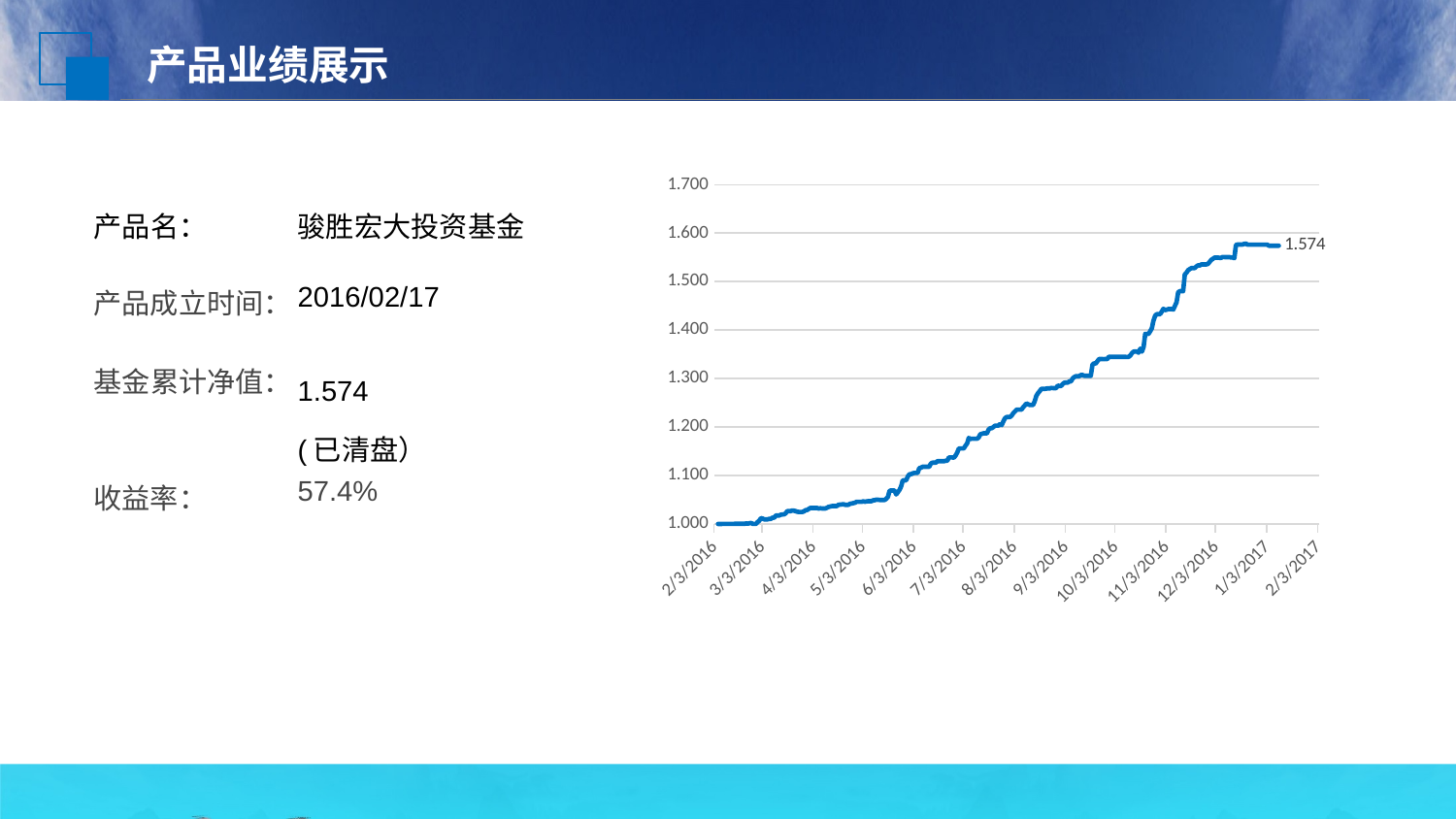

产品业绩展示

### Chart

| Category |  |
|---|---|
| 42405 | 1.0 |
| 42406 | 1.0 |
| 42407 | 1.0 |
| 42408 | 1.0001 |
| 42409 | 1.0001 |
| 42410 | 1.0001 |
| 42411 | 1.0001 |
| 42412 | 1.0001 |
| 42413 | 1.0001 |
| 42414 | 1.0001 |
| 42415 | 1.0002 |
| 42416 | 1.0002 |
| 42417 | 1.0002 |
| 42418 | 1.0002 |
| 42419 | 1.0002 |
| 42420 | 1.0002 |
| 42421 | 1.0002 |
| 42422 | 1.001 |
| 42423 | 1.0004 |
| 42424 | 1.0014 |
| 42425 | 1.0021 |
| 42426 | 1.0001 |
| 42427 | 1.0001 |
| 42428 | 1.0001 |
| 42429 | 1.004 |
| 42430 | 1.0067 |
| 42431 | 1.012 |
| 42432 | 1.011 |
| 42433 | 1.0094 |
| 42434 | 1.0094 |
| 42435 | 1.0094 |
| 42436 | 1.0105 |
| 42437 | 1.0103 |
| 42438 | 1.0131 |
| 42439 | 1.0126 |
| 42440 | 1.0173 |
| 42441 | 1.0173 |
| 42442 | 1.0173 |
| 42443 | 1.0188 |
| 42444 | 1.0194 |
| 42445 | 1.0198 |
| 42446 | 1.0219 |
| 42447 | 1.0264 |
| 42448 | 1.0264 |
| 42449 | 1.0264 |
| 42450 | 1.0277 |
| 42451 | 1.0273 |
| 42452 | 1.0264 |
| 42453 | 1.0251 |
| 42454 | 1.0247 |
| 42455 | 1.0247 |
| 42456 | 1.0247 |
| 42457 | 1.0257 |
| 42458 | 1.0283 |
| 42459 | 1.02871838531793 |
| 42460 | 1.03092655896021 |
| 42461 | 1.03297001594674 |
| 42462 | 1.03297051769099 |
| 42463 | 1.03295587061003 |
| 42464 | 1.03294879665981 |
| 42465 | 1.03294929968592 |
| 42466 | 1.03170963856728 |
| 42467 | 1.03232871522837 |
| 42468 | 1.03192868219713 |
| 42469 | 1.03192161558933 |
| 42470 | 1.03191454898153 |
| 42471 | 1.0333068161714 |
| 42472 | 1.03505691068349 |
| 42473 | 1.03589743095443 |
| 42474 | 1.03674503298455 |
| 42475 | 1.03681128697809 |
| 42476 | 1.03680419006752 |
| 42477 | 1.03679709315694 |
| 42478 | 1.03937220678722 |
| 42479 | 1.03994065053676 |
| 42480 | 1.04014714275601 |
| 42481 | 1.04070126238245 |
| 42482 | 1.03945424246747 |
| 42483 | 1.03944712434495 |
| 42484 | 1.03944000622243 |
| 42485 | 1.04154270688811 |
| 42486 | 1.04210864156765 |
| 42487 | 1.04284555361076 |
| 42488 | 1.04384422104914 |
| 42489 | 1.04564684542667 |
| 42490 | 1.04563968791054 |
| 42491 | 1.0456325303944 |
| 42492 | 1.04562537287827 |
| 42493 | 1.04646506588337 |
| 42494 | 1.04586559208929 |
| 42495 | 1.04640843605208 |
| 42496 | 1.04690689553613 |
| 42497 | 1.04689972892916 |
| 42498 | 1.0468925623222 |
| 42499 | 1.04873433788874 |
| 42500 | 1.04893452713019 |
| 42501 | 1.050182047041 |
| 42502 | 1.04977799586142 |
| 42503 | 1.04942065641392 |
| 42504 | 1.04941347162529 |
| 42505 | 1.04940628683666 |
| 42506 | 1.04940488684832 |
| 42507 | 1.05204024671315 |
| 42508 | 1.05574684916936 |
| 42509 | 1.06861469349147 |
| 42510 | 1.06891701521547 |
| 42511 | 1.06890970012489 |
| 42512 | 1.06890238503431 |
| 42513 | 1.06079576165585 |
| 42514 | 1.06547449237757 |
| 42515 | 1.07001998481527 |
| 42516 | 1.07755932201031 |
| 42517 | 1.08997590645519 |
| 42518 | 1.08996844591128 |
| 42519 | 1.08996098536736 |
| 42520 | 1.09770810264971 |
| 42521 | 1.10239686662119 |
| 42522 | 1.10238931819922 |
| 42523 | 1.10431035977212 |
| 42524 | 1.10516957988728 |
| 42525 | 1.10516201328365 |
| 42526 | 1.10515444668001 |
| 42527 | 1.11510966678032 |
| 42528 | 1.11594452952263 |
| 42529 | 1.1179701550728 |
| 42530 | 1.1179625005911 |
| 42531 | 1.11795484610941 |
| 42532 | 1.11794719162772 |
| 42533 | 1.11793953714603 |
| 42534 | 1.12443776180173 |
| 42535 | 1.12634358531958 |
| 42536 | 1.12633587326262 |
| 42537 | 1.12632816120565 |
| 42538 | 1.12943212928805 |
| 42539 | 1.12942439904941 |
| 42540 | 1.12941666881078 |
| 42541 | 1.12940893857214 |
| 42542 | 1.12940129924184 |
| 42543 | 1.13039160917408 |
| 42544 | 1.13038386984461 |
| 42545 | 1.13719950094712 |
| 42546 | 1.13719171313321 |
| 42547 | 1.1371839253193 |
| 42548 | 1.13664570859068 |
| 42549 | 1.14110743202924 |
| 42550 | 1.14727184734446 |
| 42551 | 1.15580820956731 |
| 42552 | 1.15577183108247 |
| 42553 | 1.15576391902717 |
| 42554 | 1.15575600697187 |
| 42555 | 1.16140945078606 |
| 42556 | 1.16597570668715 |
| 42557 | 1.17728897608056 |
| 42558 | 1.17548397899552 |
| 42559 | 1.17576546452944 |
| 42560 | 1.17575741308136 |
| 42561 | 1.17574936163328 |
| 42562 | 1.1757413101852 |
| 42563 | 1.17839201840703 |
| 42564 | 1.18491027925946 |
| 42565 | 1.18588460750664 |
| 42566 | 1.1869112565301 |
| 42567 | 1.18690312932508 |
| 42568 | 1.18689500212005 |
| 42569 | 1.19457151999052 |
| 42570 | 1.19751712878604 |
| 42571 | 1.19750892582407 |
| 42572 | 1.20010977082491 |
| 42573 | 1.20266104957198 |
| 42574 | 1.20265281630723 |
| 42575 | 1.20264458304248 |
| 42576 | 1.20627073465372 |
| 42577 | 1.20389794229859 |
| 42578 | 1.211754092006 |
| 42579 | 1.21823976828138 |
| 42580 | 1.22055545202134 |
| 42581 | 1.22054709148492 |
| 42582 | 1.22053873094851 |
| 42583 | 1.22341662212632 |
| 42584 | 1.22850729184071 |
| 42585 | 1.23194266928358 |
| 42586 | 1.235591687371 |
| 42587 | 1.23580115532304 |
| 42588 | 1.23579269478746 |
| 42589 | 1.23578423728215 |
| 42590 | 1.24069215397348 |
| 42591 | 1.24454880669488 |
| 42592 | 1.24842400471633 |
| 42593 | 1.24692125359834 |
| 42594 | 1.24537868159995 |
| 42595 | 1.24537015439826 |
| 42596 | 1.24536162719656 |
| 42597 | 1.25318996804472 |
| 42598 | 1.26414736161479 |
| 42599 | 1.26977287535862 |
| 42600 | 1.27404054283796 |
| 42601 | 1.27870861607271 |
| 42602 | 1.27869986160018 |
| 42603 | 1.27869110712765 |
| 42604 | 1.27922309360513 |
| 42605 | 1.2799887296514 |
| 42606 | 1.27957400583344 |
| 42607 | 1.28057523385655 |
| 42608 | 1.28034952664585 |
| 42609 | 1.28034075702193 |
| 42610 | 1.28033198739802 |
| 42611 | 1.28562601602443 |
| 42612 | 1.2845753520495 |
| 42613 | 1.28471812055717 |
| 42614 | 1.28871271758399 |
| 42615 | 1.29158809666152 |
| 42616 | 1.29157925128066 |
| 42617 | 1.2915704058998 |
| 42618 | 1.29414462081944 |
| 42619 | 1.29436912197958 |
| 42620 | 1.30002644454934 |
| 42621 | 1.30314398524595 |
| 42622 | 1.30484006505648 |
| 42623 | 1.30483112876729 |
| 42624 | 1.3048221924781 |
| 42625 | 1.3074714855602 |
| 42626 | 1.30729892033105 |
| 42627 | 1.30575857558683 |
| 42628 | 1.30574963323708 |
| 42629 | 1.30574069088733 |
| 42630 | 1.30573174853758 |
| 42631 | 1.30572280618783 |
| 42632 | 1.32848562565756 |
| 42633 | 1.33142826175057 |
| 42634 | 1.33082282133952 |
| 42635 | 1.3357415621831 |
| 42636 | 1.34022765511562 |
| 42637 | 1.34021847943448 |
| 42638 | 1.34020930375334 |
| 42639 | 1.33994819077698 |
| 42640 | 1.34056595835806 |
| 42641 | 1.34005879288593 |
| 42642 | 1.34498340337758 |
| 42643 | 1.34473767209127 |
| 42644 | 1.34472846307707 |
| 42645 | 1.34471925406288 |
| 42646 | 1.34471004504868 |
| 42647 | 1.34470083603449 |
| 42648 | 1.34469163005057 |
| 42649 | 1.34468242406665 |
| 42650 | 1.34467321808273 |
| 42651 | 1.34466401209882 |
| 42652 | 1.3446548061149 |
| 42653 | 1.34443788974006 |
| 42654 | 1.34487028916834 |
| 42655 | 1.3477959344938 |
| 42656 | 1.35262021854848 |
| 42657 | 1.3557147836789 |
| 42658 | 1.35570550193804 |
| 42659 | 1.35569622019718 |
| 42660 | 1.35328759480721 |
| 42661 | 1.36175596668735 |
| 42662 | 1.35557595150209 |
| 42663 | 1.365120271995 |
| 42664 | 1.39207653835023 |
| 42665 | 1.39206700509631 |
| 42666 | 1.39205747184239 |
| 42667 | 1.39751141731846 |
| 42668 | 1.40378859836098 |
| 42669 | 1.41936845342455 |
| 42670 | 1.42948752973563 |
| 42671 | 1.43288248327282 |
| 42672 | 1.43287267426363 |
| 42673 | 1.43286286525443 |
| 42674 | 1.43779714839278 |
| 42675 | 1.44387022810522 |
| 42676 | 1.44111790557835 |
| 42677 | 1.44205650382015 |
| 42678 | 1.44342214395911 |
| 42679 | 1.44341225919296 |
| 42680 | 1.44340237442682 |
| 42681 | 1.44237380117697 |
| 42682 | 1.45007935819946 |
| 42683 | 1.45712805705742 |
| 42684 | 1.47814696378174 |
| 42685 | 1.48033203951879 |
| 42686 | 1.4803219032396 |
| 42687 | 1.4803117669604 |
| 42688 | 1.51477879196085 |
| 42689 | 1.5183132806993 |
| 42690 | 1.52349706478954 |
| 42691 | 1.52594321410934 |
| 42692 | 1.52795959731226 |
| 42693 | 1.52794913679334 |
| 42694 | 1.52793867627442 |
| 42695 | 1.53106793808551 |
| 42696 | 1.53361867744313 |
| 42697 | 1.53316691453979 |
| 42698 | 1.53547806801445 |
| 42699 | 1.53546755295053 |
| 42700 | 1.53545703788661 |
| 42701 | 1.53544652282269 |
| 42702 | 1.53638352107782 |
| 42703 | 1.54046300830657 |
| 42704 | 1.54480927513116 |
| 42705 | 1.54679714645037 |
| 42706 | 1.54958731411652 |
| 42707 | 1.54957670511399 |
| 42708 | 1.54956609611146 |
| 42709 | 1.5491103514231 |
| 42710 | 1.54909974242057 |
| 42711 | 1.55068776858577 |
| 42712 | 1.5506771504924 |
| 42713 | 1.55066653239903 |
| 42714 | 1.55065591430567 |
| 42715 | 1.5506452962123 |
| 42716 | 1.54975788542288 |
| 42717 | 1.54974727339007 |
| 42718 | 1.54825221311711 |
| 42719 | 1.57543022914024 |
| 42720 | 1.57651511404221 |
| 42721 | 1.57650432019273 |
| 42722 | 1.57649352634326 |
| 42723 | 1.57648273249378 |
| 42724 | 1.57776260365025 |
| 42725 | 1.57841404064782 |
| 42726 | 1.57630474912795 |
| 42727 | 1.57629395527847 |
| 42728 | 1.57628316142899 |
| 42729 | 1.57627236757952 |
| 42730 | 1.57626157373004 |
| 42731 | 1.57625077988056 |
| 42732 | 1.57623998603108 |
| 42733 | 1.5762291921816 |
| 42734 | 1.57621839833213 |
| 42735 | 1.57620760448265 |
| 42736 | 1.57619681063317 |
| 42737 | 1.57618601678369 |
| 42738 | 1.57617522293422 |
| 42739 | 1.57405701936737 |
| 42740 | 1.57404624066928 |
| 42741 | 1.57403546197119 |
| 42742 | 1.5740246832731 |
| 42743 | 1.57401390457502 |
| 42744 | 1.57400312587693 |
| 42745 | 1.57399234717884 |
| 产品名： | 骏胜宏大投资基金 |
| --- | --- |
| 产品成立时间： | 2016/02/17 |
| 基金累计净值： | 1.574 (已清盘） |
| 收益率： | 57.4% |
|  |  |
|  |  |
38%
点击输入标题
点击输入本栏的具体文字，简明扼要的说明分项内容，请据您的具体内酌情修改。